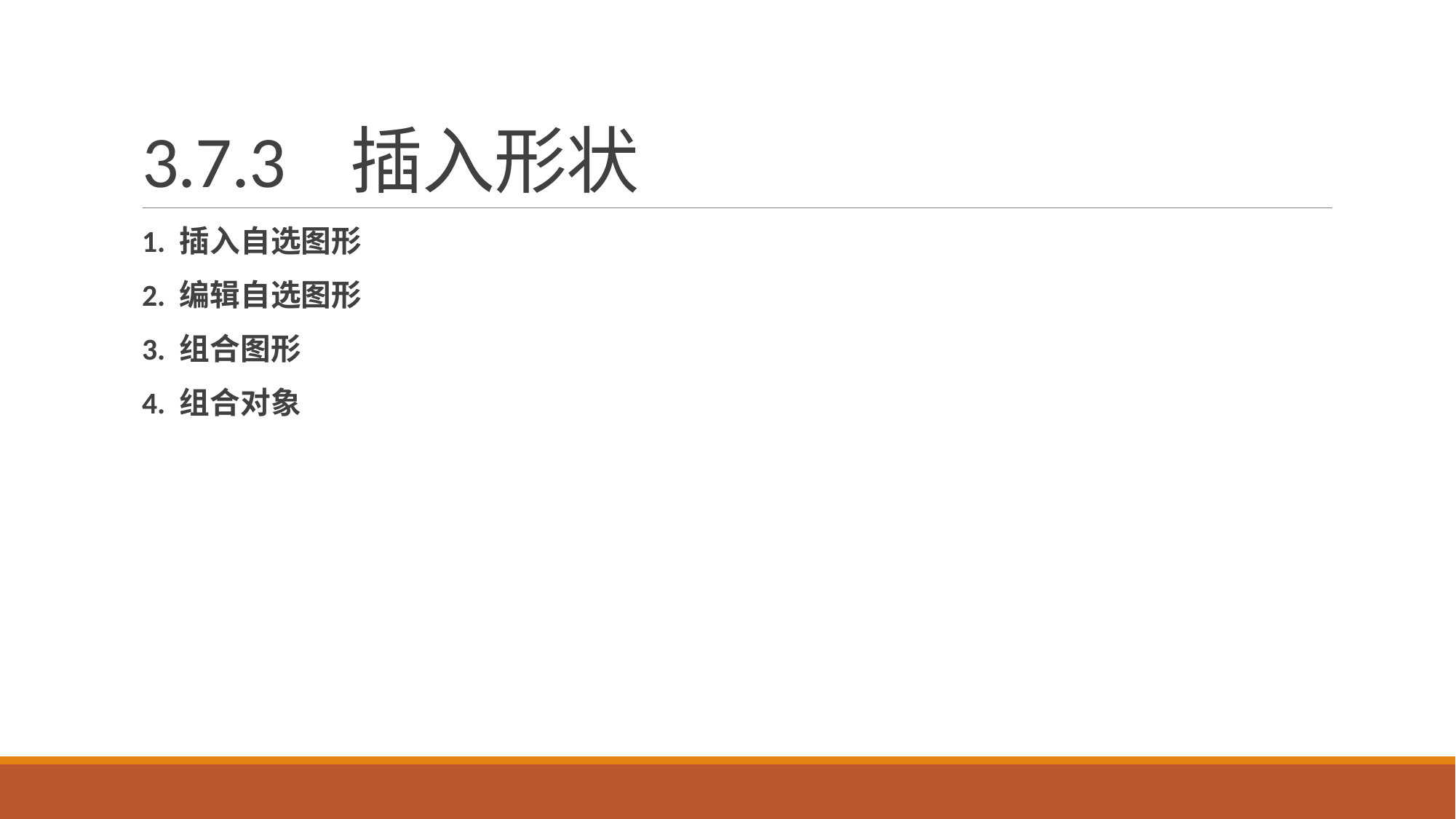

# 3.7.3   插入形状
1. 插入自选图形
2. 编辑自选图形
3. 组合图形
4. 组合对象